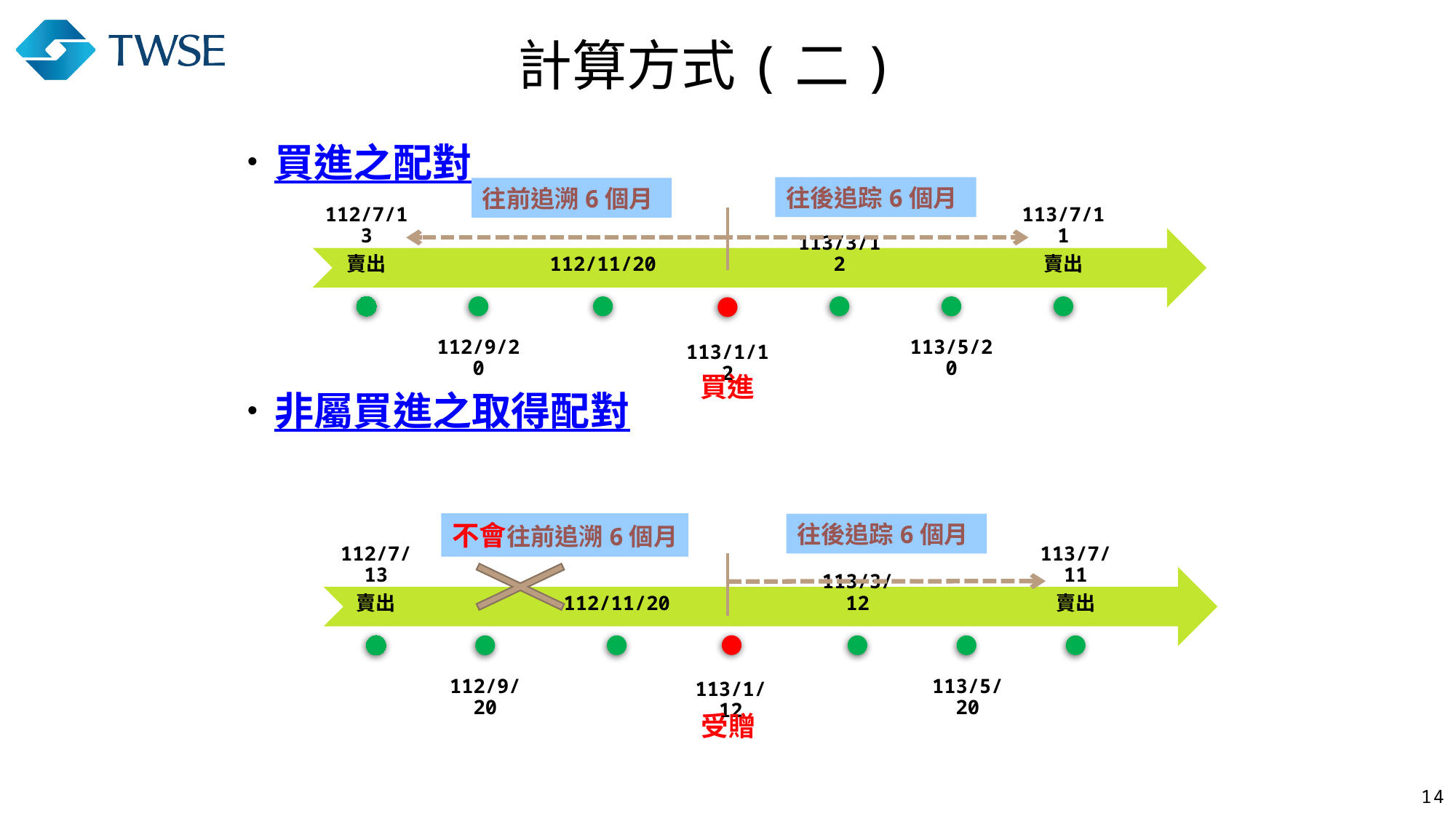

#
計算方式(二)
買進之配對

非屬買進之取得配對
往後追踪6個月
往前追溯6個月
112/7/13
賣出
112/9/20
112/11/20
113/1/12
113/3/12
113/5/20
113/7/11
賣出
買進
不會往前追溯6個月
往後追踪6個月
112/7/13
賣出
112/9/20
112/11/20
113/1/12
113/3/12
113/5/20
113/7/11
賣出

受贈
14